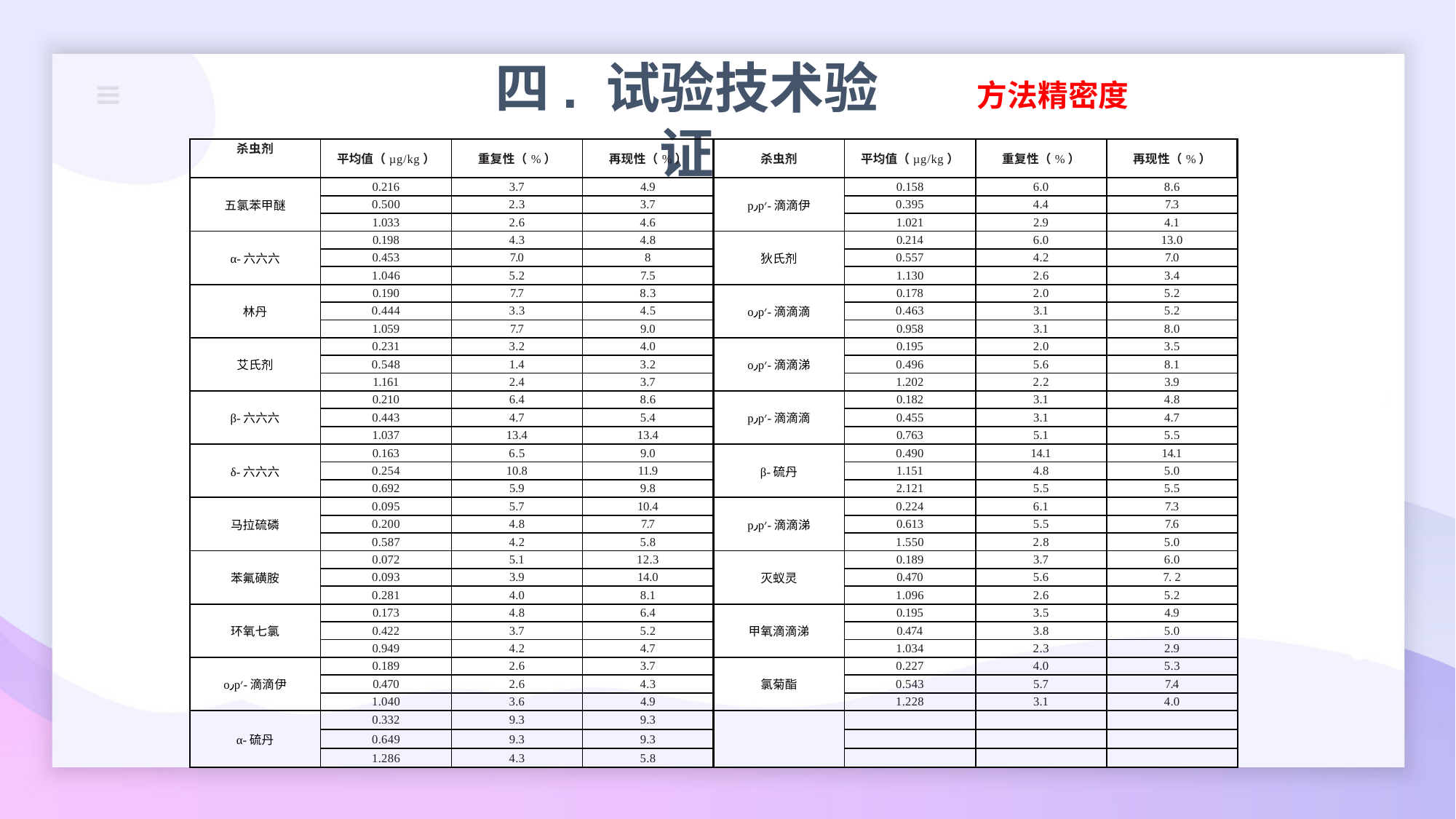

四. 试验技术验证
方法精密度
| 杀虫剂 | 平均值（µg/kg） | 重复性（%） | 再现性（%） | 杀虫剂 | 平均值（µg/kg） | 重复性（%） | 再现性（%） |
| --- | --- | --- | --- | --- | --- | --- | --- |
| 五氯苯甲醚 | 0.216 | 3.7 | 4.9 | p٫p׳-滴滴伊 | 0.158 | 6.0 | 8.6 |
|  | 0.500 | 2.3 | 3.7 |  | 0.395 | 4.4 | 7.3 |
|  | 1.033 | 2.6 | 4.6 |  | 1.021 | 2.9 | 4.1 |
| α-六六六 | 0.198 | 4.3 | 4.8 | 狄氏剂 | 0.214 | 6.0 | 13.0 |
|  | 0.453 | 7.0 | 8 |  | 0.557 | 4.2 | 7.0 |
|  | 1.046 | 5.2 | 7.5 |  | 1.130 | 2.6 | 3.4 |
| 林丹 | 0.190 | 7.7 | 8.3 | o٫p׳-滴滴滴 | 0.178 | 2.0 | 5.2 |
|  | 0.444 | 3.3 | 4.5 |  | 0.463 | 3.1 | 5.2 |
|  | 1.059 | 7.7 | 9.0 |  | 0.958 | 3.1 | 8.0 |
| 艾氏剂 | 0.231 | 3.2 | 4.0 | o٫p׳-滴滴涕 | 0.195 | 2.0 | 3.5 |
|  | 0.548 | 1.4 | 3.2 |  | 0.496 | 5.6 | 8.1 |
|  | 1.161 | 2.4 | 3.7 |  | 1.202 | 2.2 | 3.9 |
| β-六六六 | 0.210 | 6.4 | 8.6 | p٫p׳-滴滴滴 | 0.182 | 3.1 | 4.8 |
|  | 0.443 | 4.7 | 5.4 |  | 0.455 | 3.1 | 4.7 |
|  | 1.037 | 13.4 | 13.4 |  | 0.763 | 5.1 | 5.5 |
| δ-六六六 | 0.163 | 6.5 | 9.0 | β-硫丹 | 0.490 | 14.1 | 14.1 |
|  | 0.254 | 10.8 | 11.9 |  | 1.151 | 4.8 | 5.0 |
|  | 0.692 | 5.9 | 9.8 |  | 2.121 | 5.5 | 5.5 |
| 马拉硫磷 | 0.095 | 5.7 | 10.4 | p٫p׳-滴滴涕 | 0.224 | 6.1 | 7.3 |
|  | 0.200 | 4.8 | 7.7 |  | 0.613 | 5.5 | 7.6 |
|  | 0.587 | 4.2 | 5.8 |  | 1.550 | 2.8 | 5.0 |
| 苯氟磺胺 | 0.072 | 5.1 | 12.3 | 灭蚁灵 | 0.189 | 3.7 | 6.0 |
|  | 0.093 | 3.9 | 14.0 |  | 0.470 | 5.6 | 7. 2 |
|  | 0.281 | 4.0 | 8.1 |  | 1.096 | 2.6 | 5.2 |
| 环氧七氯 | 0.173 | 4.8 | 6.4 | 甲氧滴滴涕 | 0.195 | 3.5 | 4.9 |
|  | 0.422 | 3.7 | 5.2 |  | 0.474 | 3.8 | 5.0 |
|  | 0.949 | 4.2 | 4.7 |  | 1.034 | 2.3 | 2.9 |
| o٫p׳-滴滴伊 | 0.189 | 2.6 | 3.7 | 氯菊酯 | 0.227 | 4.0 | 5.3 |
|  | 0.470 | 2.6 | 4.3 |  | 0.543 | 5.7 | 7.4 |
|  | 1.040 | 3.6 | 4.9 |  | 1.228 | 3.1 | 4.0 |
| α-硫丹 | 0.332 | 9.3 | 9.3 |  |  |  |  |
|  | 0.649 | 9.3 | 9.3 |  |  |  |  |
|  | 1.286 | 4.3 | 5.8 |  |  |  |  |